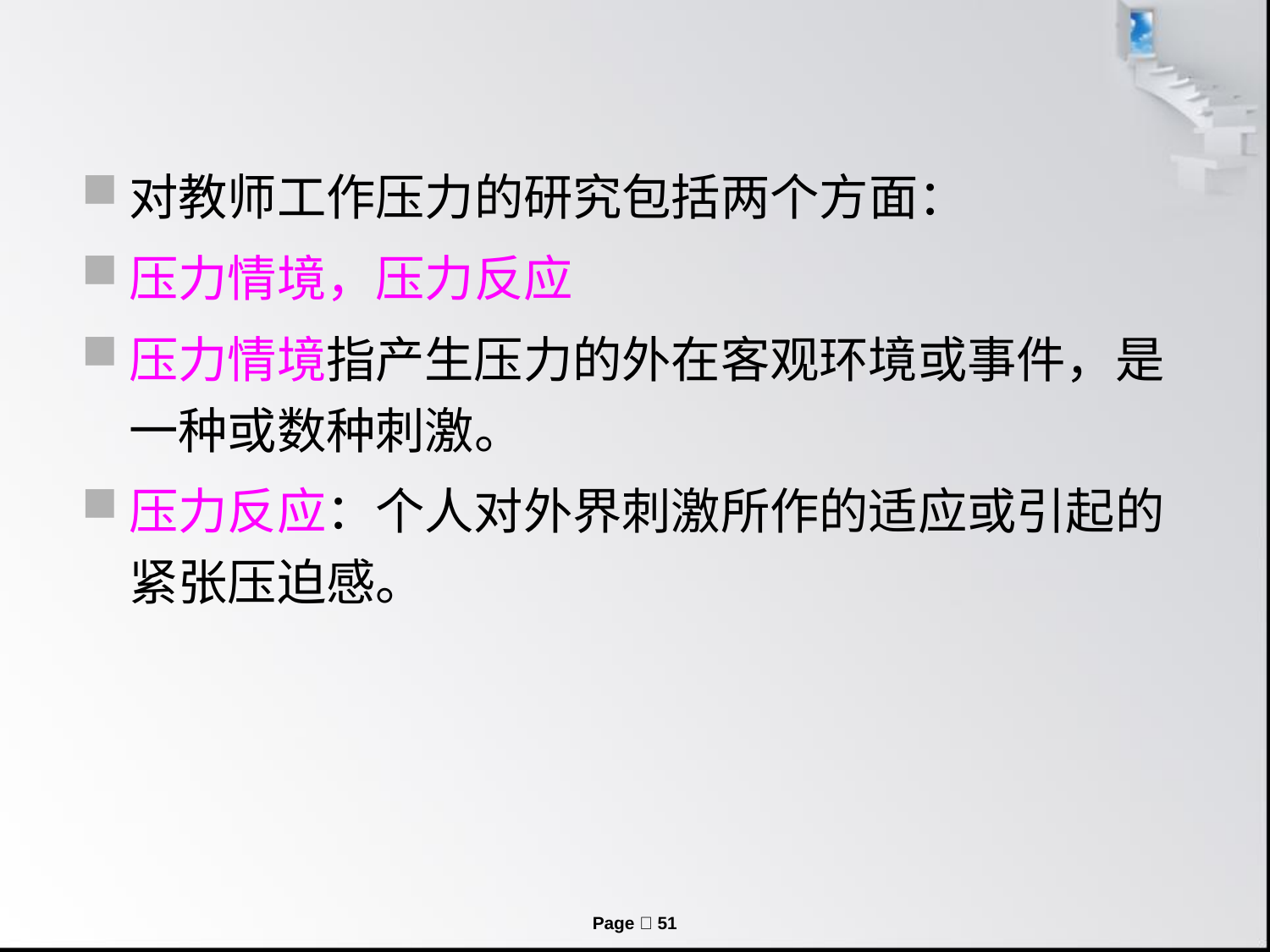

对教师工作压力的研究包括两个方面：
压力情境，压力反应
压力情境指产生压力的外在客观环境或事件，是一种或数种刺激。
压力反应：个人对外界刺激所作的适应或引起的紧张压迫感。